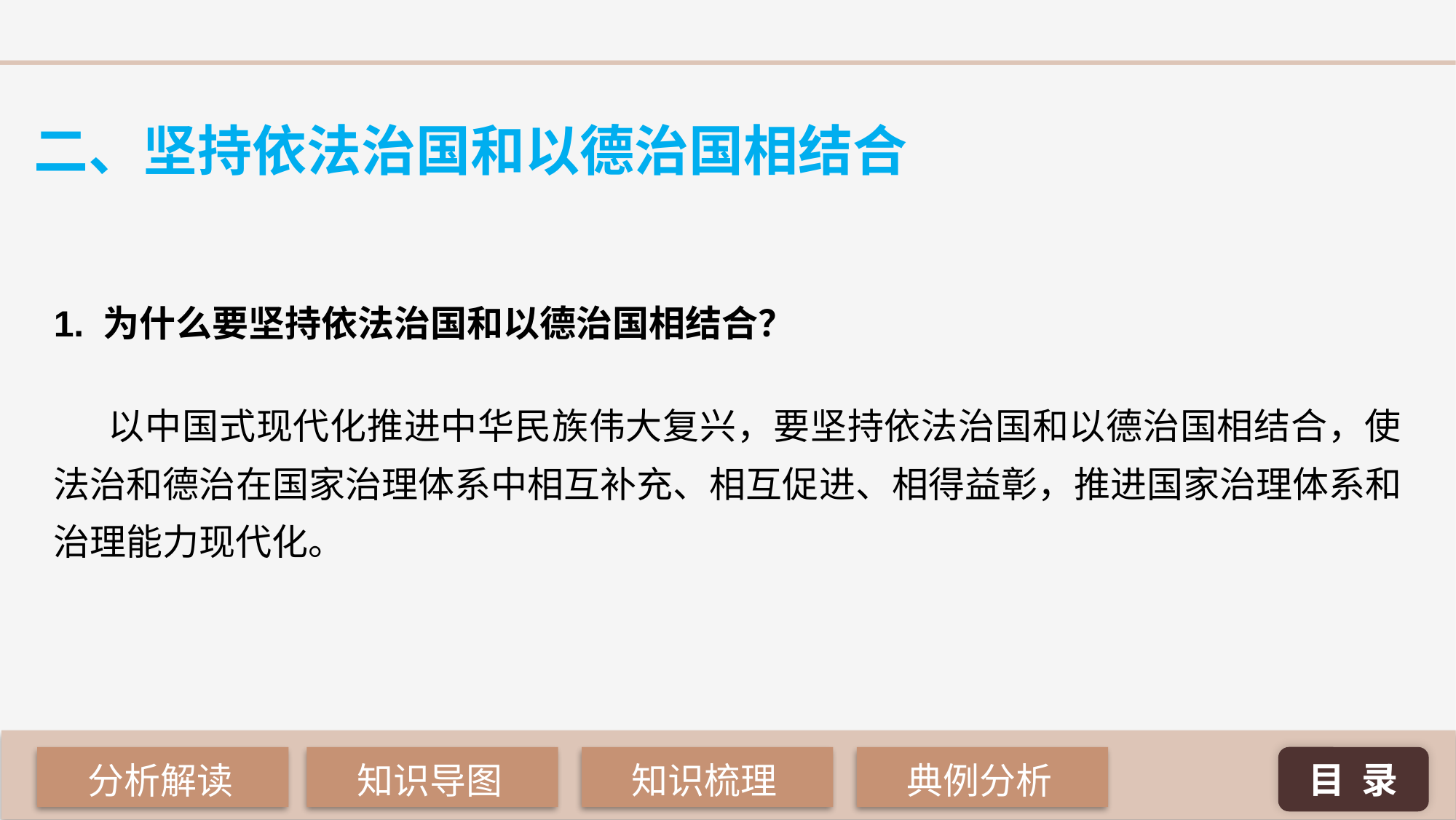

二、坚持依法治国和以德治国相结合
1. 为什么要坚持依法治国和以德治国相结合？
以中国式现代化推进中华民族伟大复兴，要坚持依法治国和以德治国相结合，使法治和德治在国家治理体系中相互补充、相互促进、相得益彰，推进国家治理体系和治理能力现代化。